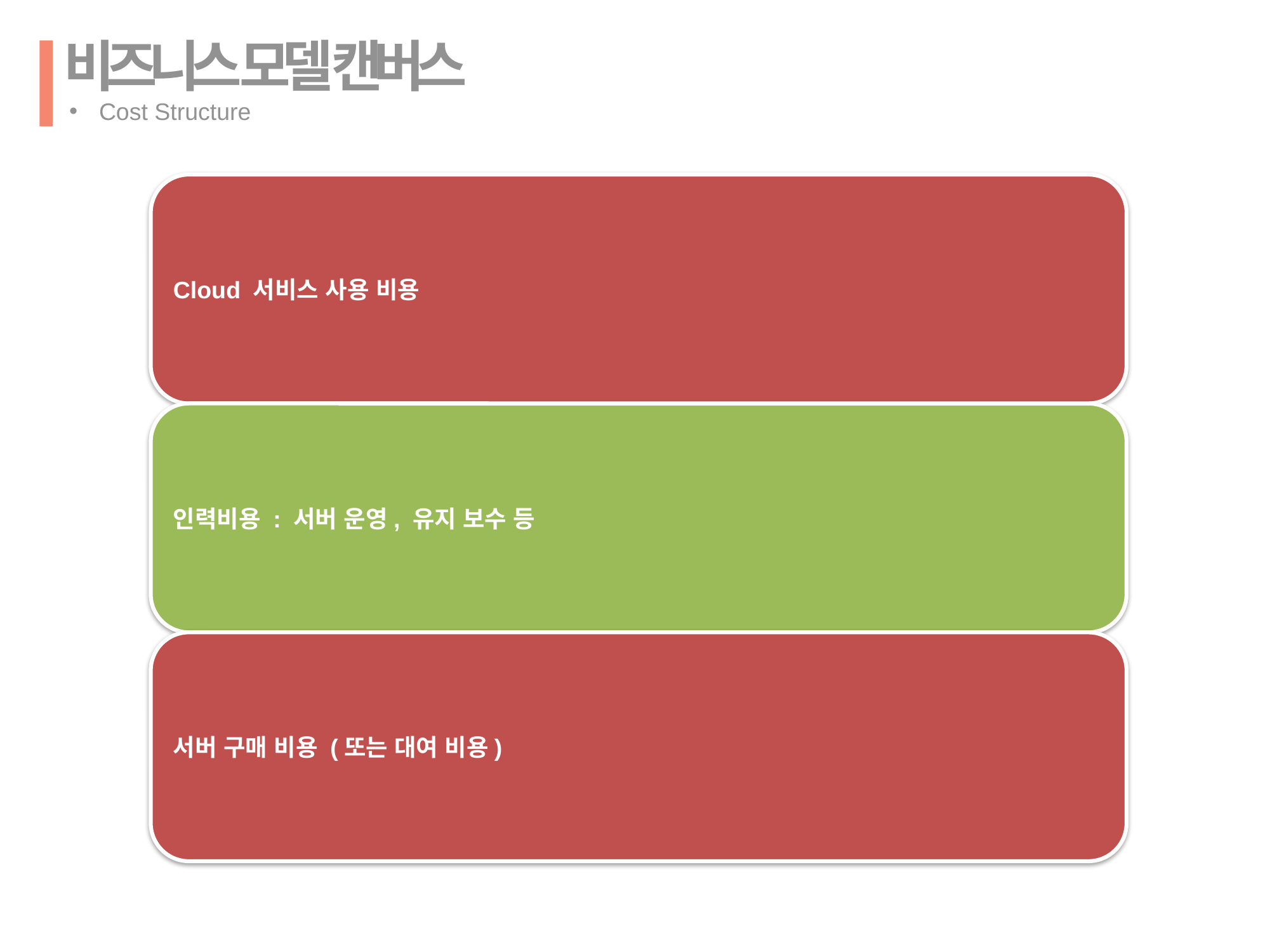

# 비즈니스 모델 캔버스
Cost Structure

Cloud 서비스 사용 비용
서버 구매 비용 (또는 대여 비용)
인력비용 : 서버 운영, 유지 보수 등